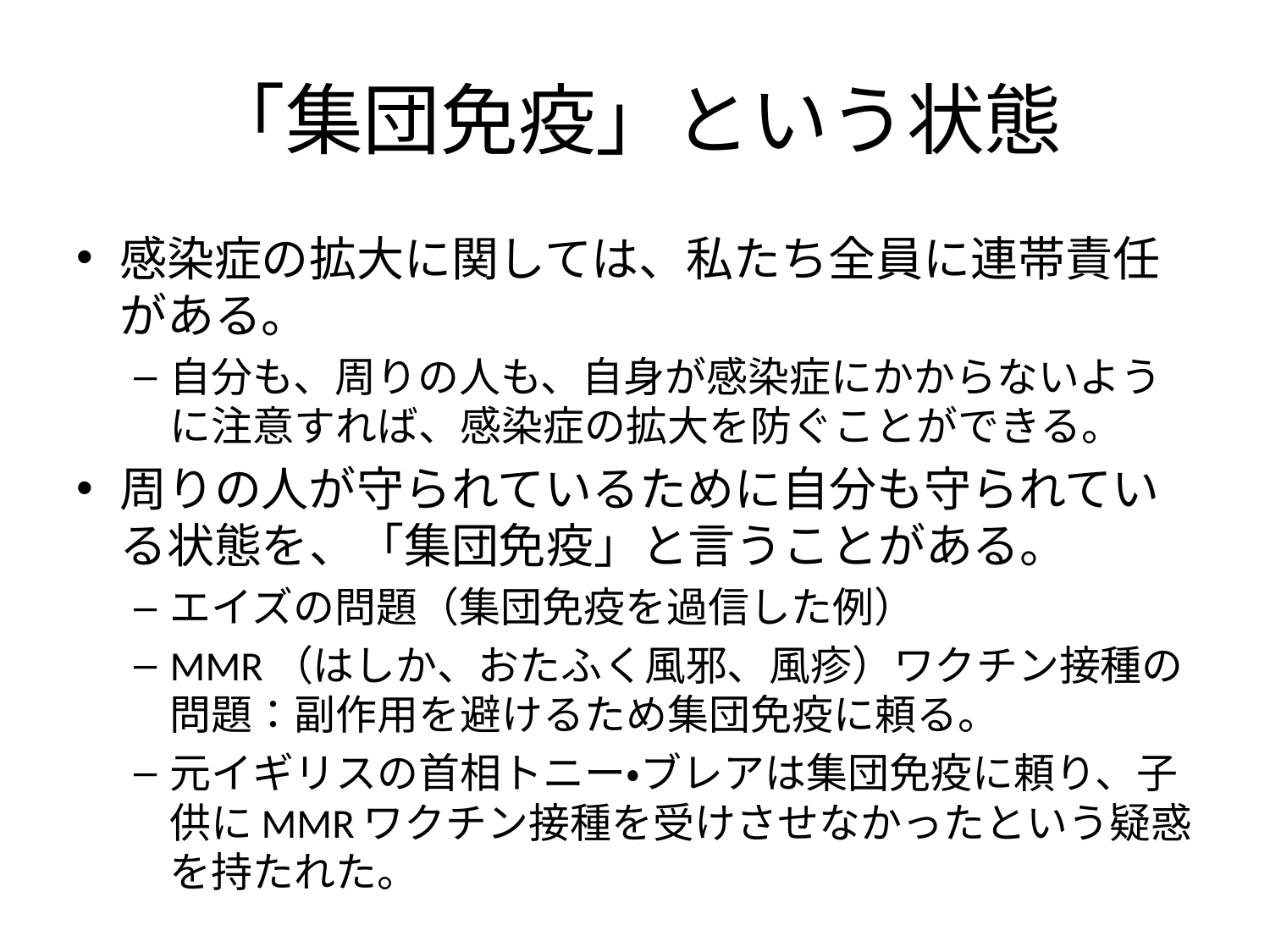

# 「集団免疫」という状態
感染症の拡大に関しては、私たち全員に連帯責任がある。
自分も、周りの人も、自身が感染症にかからないように注意すれば、感染症の拡大を防ぐことができる。
周りの人が守られているために自分も守られている状態を、「集団免疫」と言うことがある。
エイズの問題（集団免疫を過信した例）
MMR（はしか、おたふく風邪、風疹）ワクチン接種の問題：副作用を避けるため集団免疫に頼る。
元イギリスの首相トニー・ブレアは集団免疫に頼り、子供にMMRワクチン接種を受けさせなかったという疑惑を持たれた。